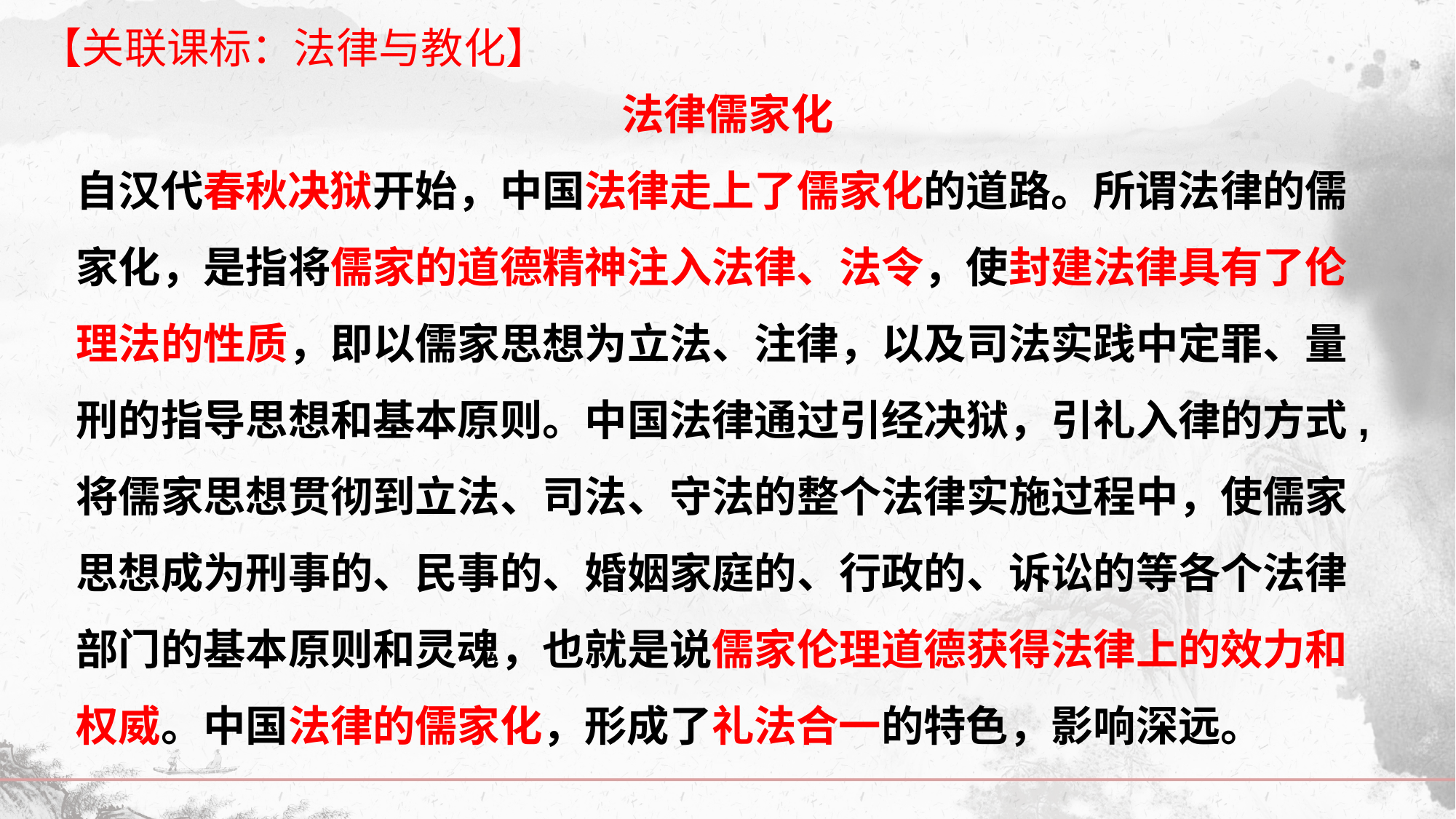

【关联课标：法律与教化】
法律儒家化
自汉代春秋决狱开始，中国法律走上了儒家化的道路。所谓法律的儒家化，是指将儒家的道德精神注入法律、法令，使封建法律具有了伦理法的性质，即以儒家思想为立法、注律，以及司法实践中定罪、量刑的指导思想和基本原则。中国法律通过引经决狱，引礼入律的方式,将儒家思想贯彻到立法、司法、守法的整个法律实施过程中，使儒家思想成为刑事的、民事的、婚姻家庭的、行政的、诉讼的等各个法律部门的基本原则和灵魂，也就是说儒家伦理道德获得法律上的效力和权威。中国法律的儒家化，形成了礼法合一的特色，影响深远。